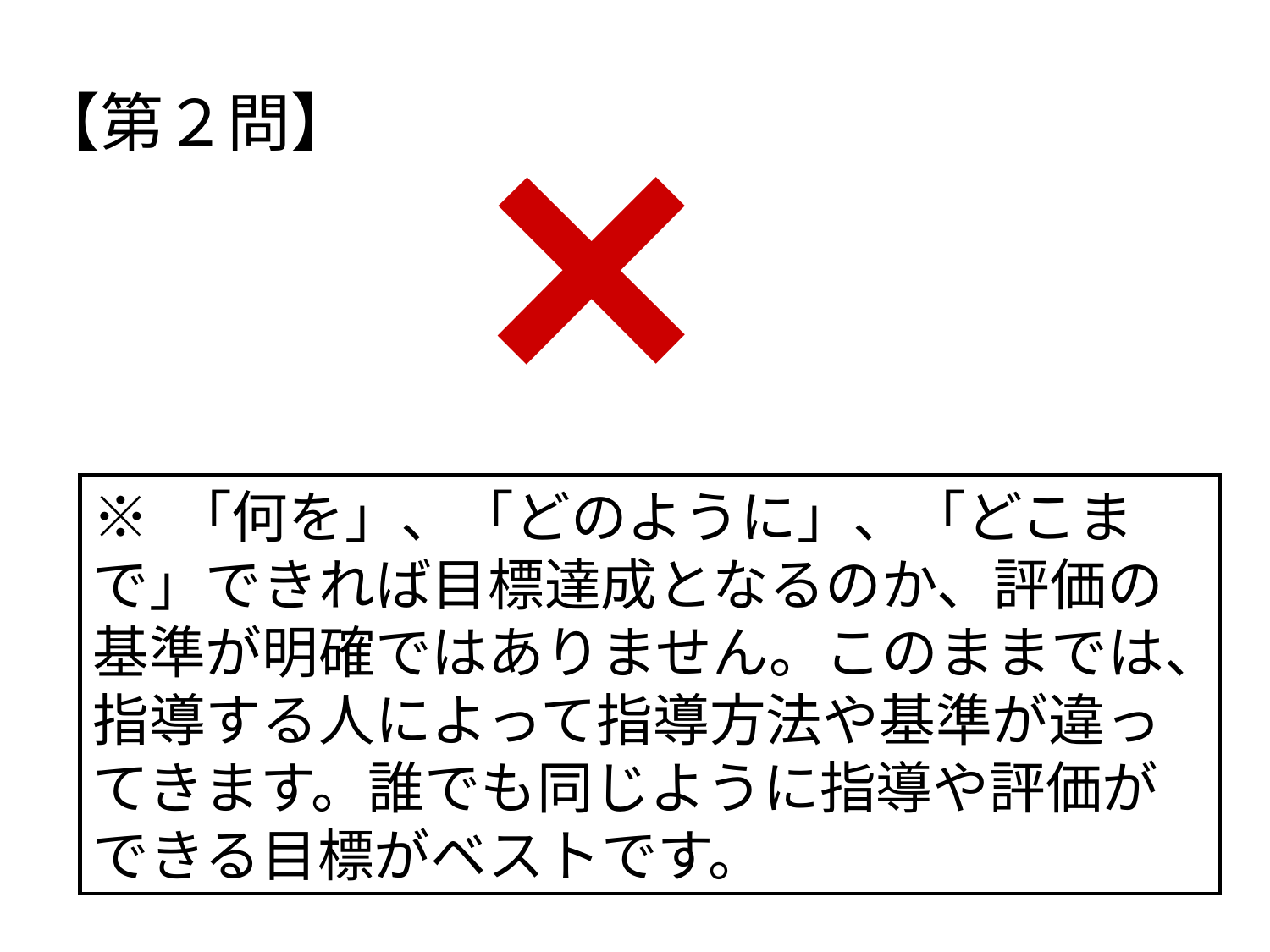

×
【第２問】
※ 「何を」、「どのように」、「どこまで」できれば目標達成となるのか、評価の基準が明確ではありません。このままでは、指導する人によって指導方法や基準が違ってきます。誰でも同じように指導や評価ができる目標がベストです。